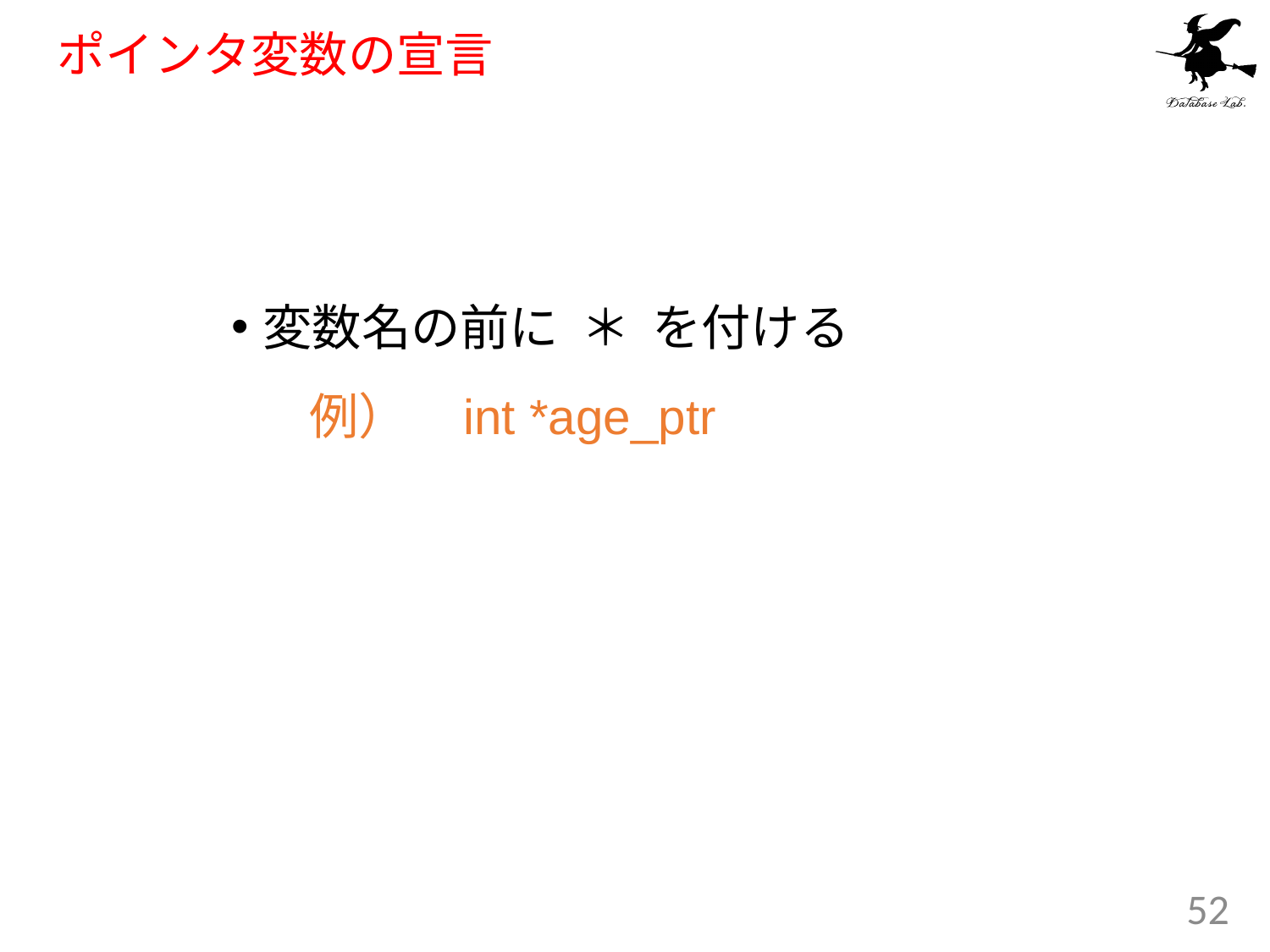

# ポインタ変数の宣言
変数名の前に  ＊  を付ける
      例）    int *age_ptr
52